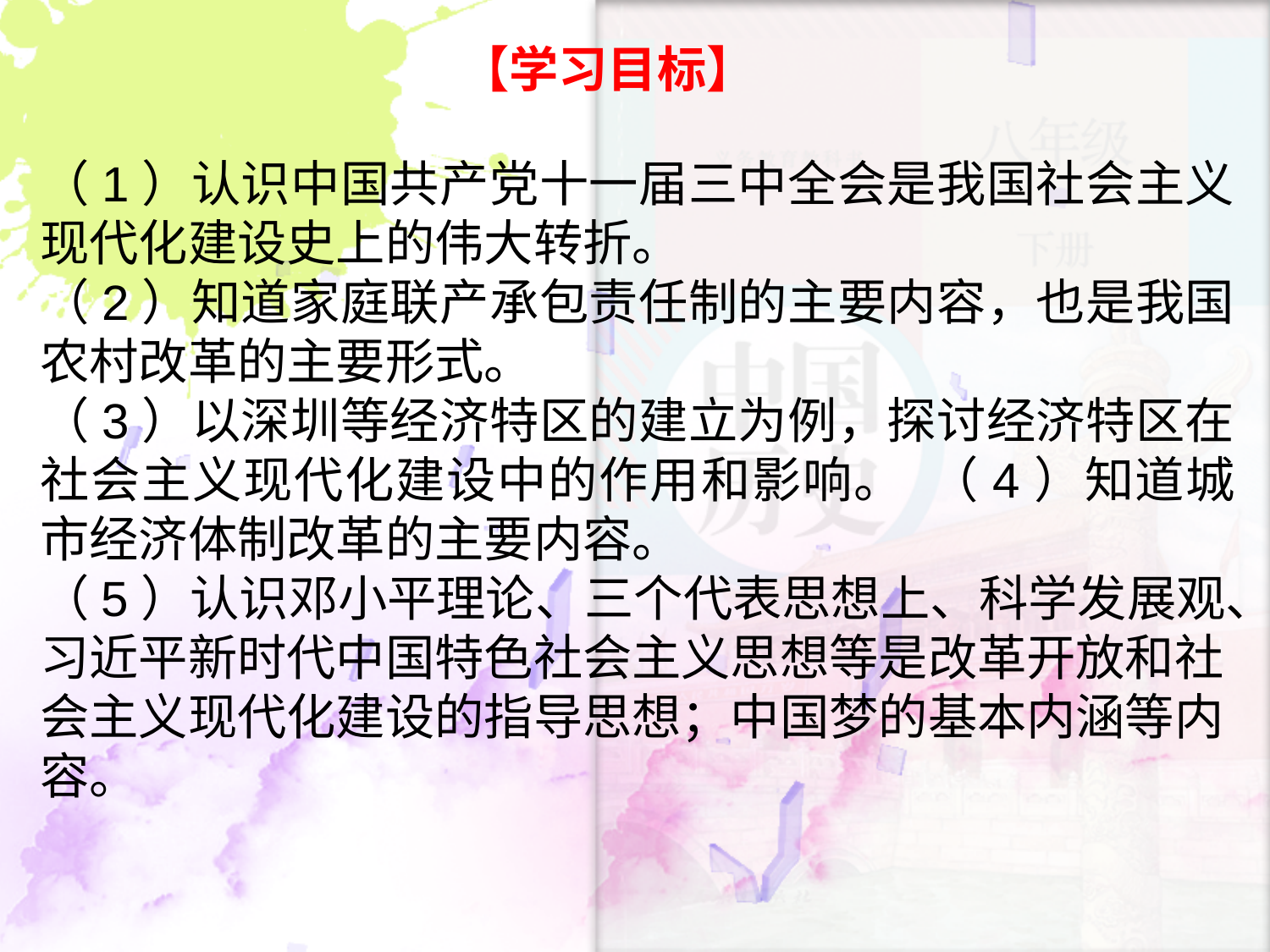

【学习目标】
（1）认识中国共产党十一届三中全会是我国社会主义现代化建设史上的伟大转折。
（2）知道家庭联产承包责任制的主要内容，也是我国农村改革的主要形式。
（3）以深圳等经济特区的建立为例，探讨经济特区在社会主义现代化建设中的作用和影响。  （4）知道城市经济体制改革的主要内容。
（5）认识邓小平理论、三个代表思想上、科学发展观、习近平新时代中国特色社会主义思想等是改革开放和社会主义现代化建设的指导思想；中国梦的基本内涵等内容。